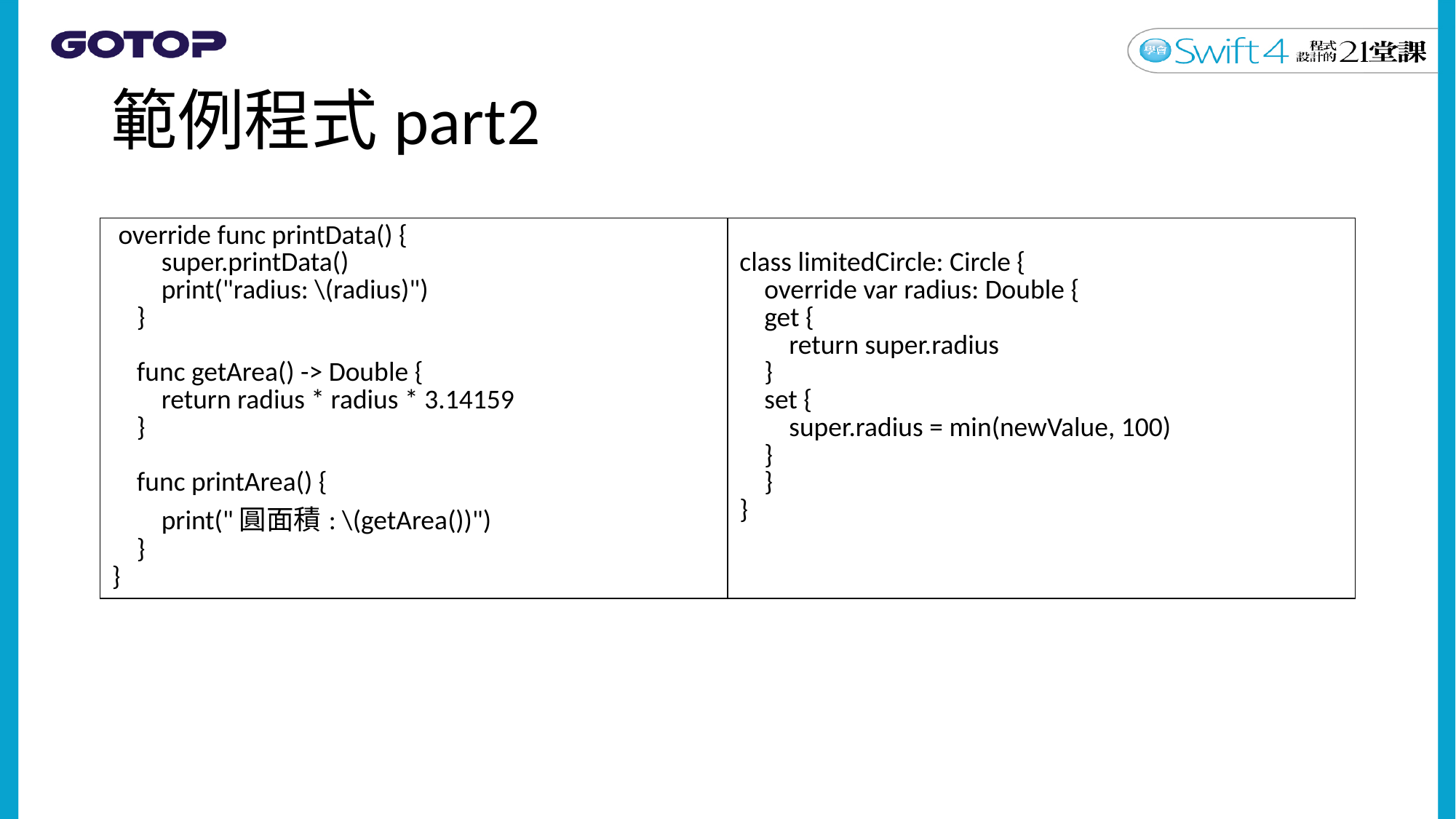

# 範例程式part2
| override func printData() { super.printData() print("radius: \(radius)") } func getArea() -> Double { return radius \* radius \* 3.14159 } func printArea() { print("圓面積: \(getArea())") } } | class limitedCircle: Circle { override var radius: Double { get { return super.radius } set { super.radius = min(newValue, 100) } } } |
| --- | --- |